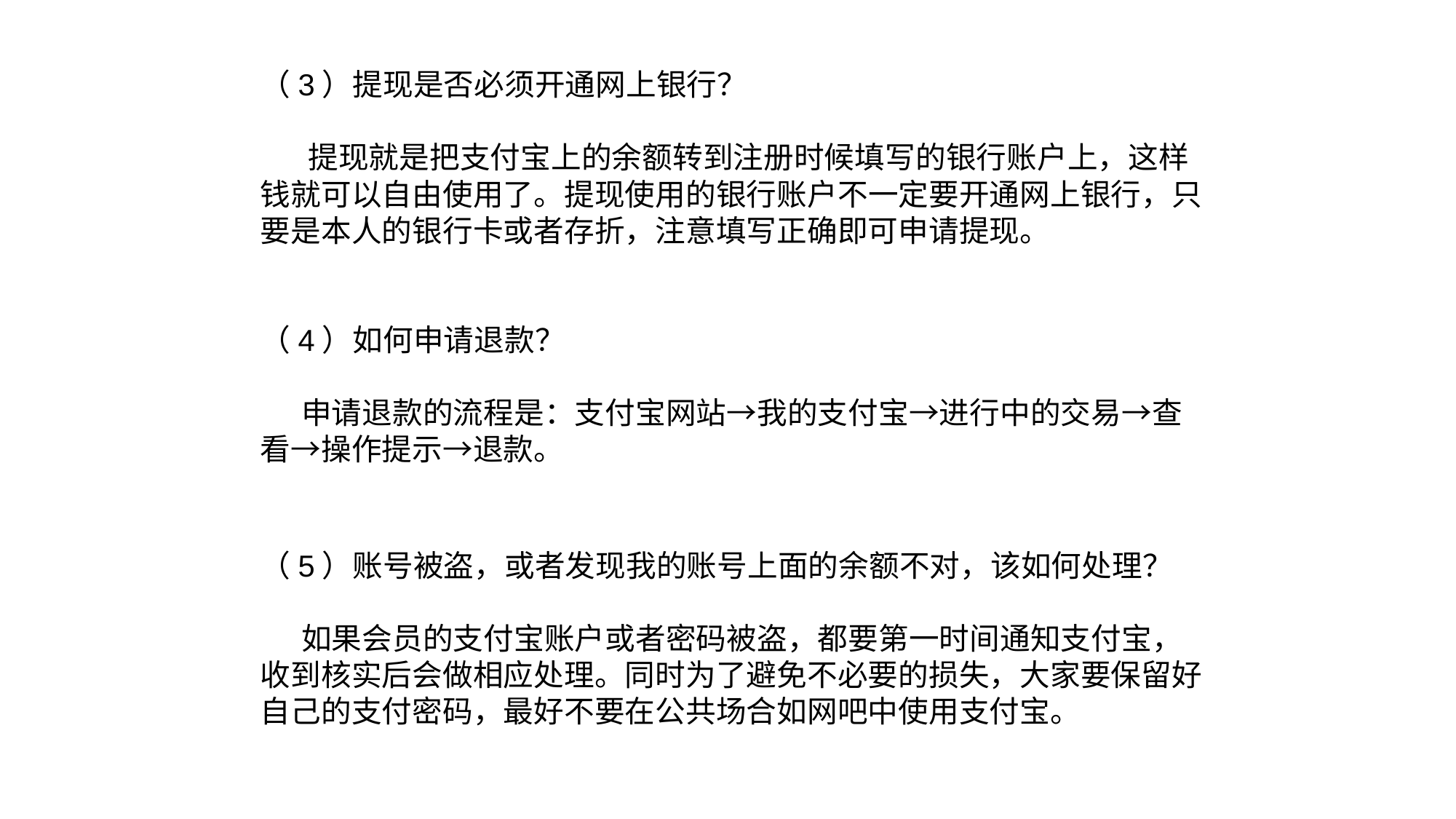

（3）提现是否必须开通网上银行？

      提现就是把支付宝上的余额转到注册时候填写的银行账户上，这样钱就可以自由使用了。提现使用的银行账户不一定要开通网上银行，只要是本人的银行卡或者存折，注意填写正确即可申请提现。

（4）如何申请退款？

     申请退款的流程是：支付宝网站→我的支付宝→进行中的交易→查看→操作提示→退款。

（5）账号被盗，或者发现我的账号上面的余额不对，该如何处理？

     如果会员的支付宝账户或者密码被盗，都要第一时间通知支付宝，收到核实后会做相应处理。同时为了避免不必要的损失，大家要保留好自己的支付密码，最好不要在公共场合如网吧中使用支付宝。